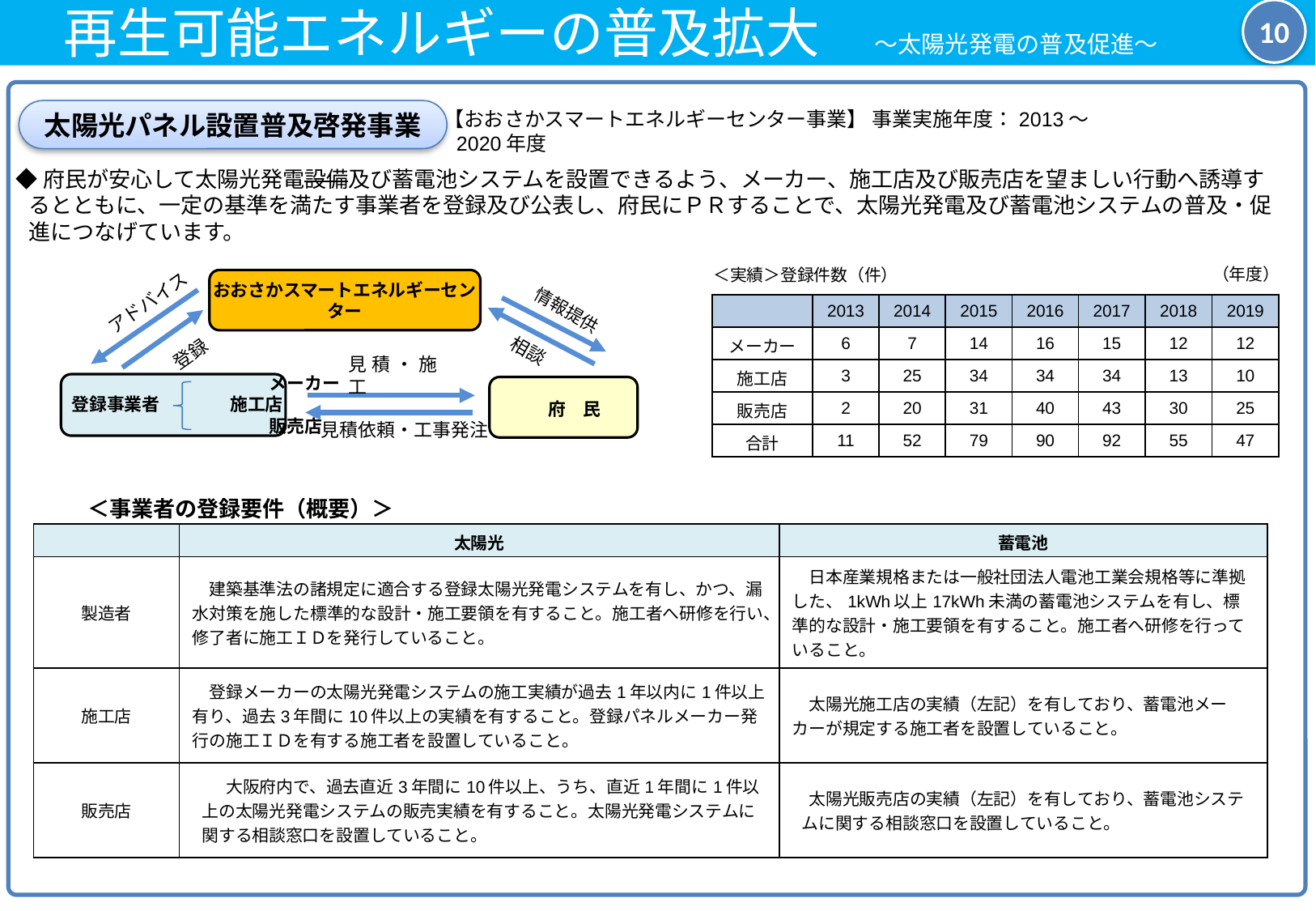

10
　再生可能エネルギーの普及拡大　～太陽光発電の普及促進～

太陽光パネル設置普及啓発事業
【おおさかスマートエネルギーセンター事業】 事業実施年度：2013～2020年度
◆府民が安心して太陽光発電設備及び蓄電池システムを設置できるよう、メーカー、施工店及び販売店を望ましい行動へ誘導するとともに、一定の基準を満たす事業者を登録及び公表し、府民にＰＲすることで、太陽光発電及び蓄電池システムの普及・促進につなげています。
（年度）
＜実績＞登録件数（件）
おおさかスマートエネルギーセンター
アドバイス
|  | 2013 | 2014 | 2015 | 2016 | 2017 | 2018 | 2019 |
| --- | --- | --- | --- | --- | --- | --- | --- |
| メーカー | 6 | 7 | 14 | 16 | 15 | 12 | 12 |
| 施工店 | 3 | 25 | 34 | 34 | 34 | 13 | 10 |
| 販売店 | 2 | 20 | 31 | 40 | 43 | 30 | 25 |
| 合計 | 11 | 52 | 79 | 90 | 92 | 55 | 47 |
情報提供
相談
登録
見積・施工
　　　　　　　　　　　 メーカー
登録事業者　　　　施工店
　　　　　　　　　　　 販売店

　府　民

見積依頼・工事発注
＜事業者の登録要件（概要）＞
|  | 太陽光 | 蓄電池 |
| --- | --- | --- |
| 製造者 | 建築基準法の諸規定に適合する登録太陽光発電システムを有し、かつ、漏水対策を施した標準的な設計・施工要領を有すること。施工者へ研修を行い、修了者に施工ＩＤを発行していること。 | 日本産業規格または一般社団法人電池工業会規格等に準拠した、1kWh以上17kWh未満の蓄電池システムを有し、標準的な設計・施工要領を有すること。施工者へ研修を行っていること。 |
| 施工店 | 登録メーカーの太陽光発電システムの施工実績が過去1年以内に1件以上有り、過去3年間に10件以上の実績を有すること。登録パネルメーカー発行の施工ＩＤを有する施工者を設置していること。 | 太陽光施工店の実績（左記）を有しており、蓄電池メーカーが規定する施工者を設置していること。 |
| 販売店 | 大阪府内で、過去直近3年間に10件以上、うち、直近1年間に1件以上の太陽光発電システムの販売実績を有すること。太陽光発電システムに関する相談窓口を設置していること。 | 太陽光販売店の実績（左記）を有しており、蓄電池システムに関する相談窓口を設置していること。 |